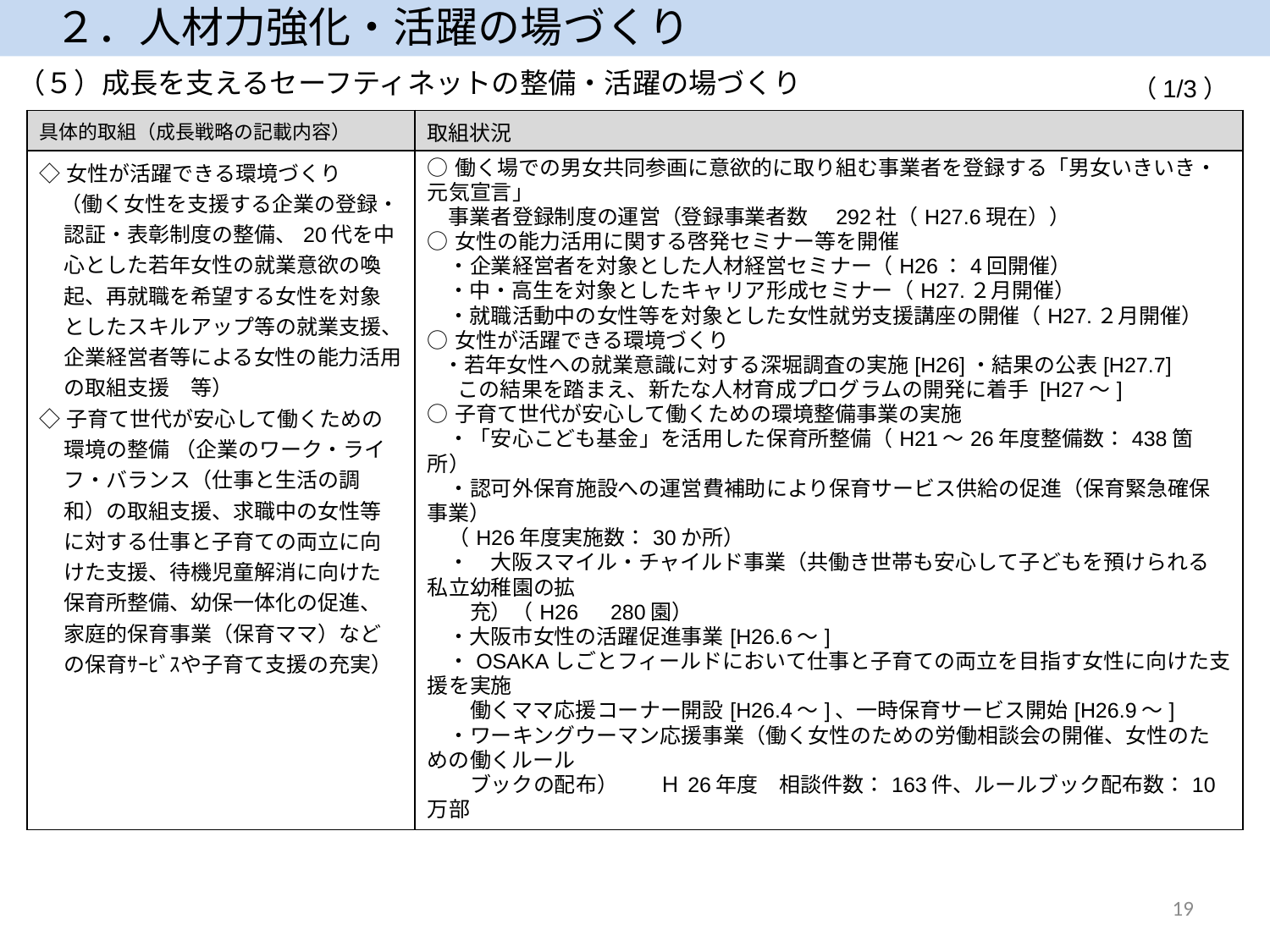

２．人材力強化・活躍の場づくり
（５）成長を支えるセーフティネットの整備・活躍の場づくり
（1/3）
| 具体的取組（成長戦略の記載内容） | 取組状況 |
| --- | --- |
| ◇女性が活躍できる環境づくり 　（働く女性を支援する企業の登録・認証・表彰制度の整備、20代を中心とした若年女性の就業意欲の喚起、再就職を希望する女性を対象としたスキルアップ等の就業支援、企業経営者等による女性の能力活用の取組支援　等） ◇子育て世代が安心して働くための環境の整備 （企業のワーク・ライフ・バランス（仕事と生活の調和）の取組支援、求職中の女性等に対する仕事と子育ての両立に向けた支援、待機児童解消に向けた保育所整備、幼保一体化の促進、家庭的保育事業（保育ママ）などの保育ｻｰﾋﾞｽや子育て支援の充実） | ○働く場での男女共同参画に意欲的に取り組む事業者を登録する「男女いきいき・元気宣言」 　事業者登録制度の運営（登録事業者数　292社（H27.6現在）） ○女性の能力活用に関する啓発セミナー等を開催 　・企業経営者を対象とした人材経営セミナー（H26：4回開催） 　・中・高生を対象としたキャリア形成セミナー（H27.２月開催） 　・就職活動中の女性等を対象とした女性就労支援講座の開催（H27.２月開催） ○女性が活躍できる環境づくり ・若年女性への就業意識に対する深堀調査の実施[H26]・結果の公表[H27.7] 　 この結果を踏まえ、新たな人材育成プログラムの開発に着手 [H27～] ○子育て世代が安心して働くための環境整備事業の実施 　・「安心こども基金」を活用した保育所整備（H21～26年度整備数：438箇所） 　・認可外保育施設への運営費補助により保育サービス供給の促進（保育緊急確保事業）　　 　（H26年度実施数：30か所） 　・　大阪スマイル・チャイルド事業（共働き世帯も安心して子どもを預けられる私立幼稚園の拡 　　充）（H26　280園） 　・大阪市女性の活躍促進事業[H26.6～]　 　・OSAKAしごとフィールドにおいて仕事と子育ての両立を目指す女性に向けた支援を実施 　　働くママ応援コーナー開設[H26.4～]、一時保育サービス開始[H26.9～] 　・ワーキングウーマン応援事業（働く女性のための労働相談会の開催、女性のための働くルール　 　　ブックの配布）　　Ｈ26年度　相談件数：163件、ルールブック配布数：10万部 |
19